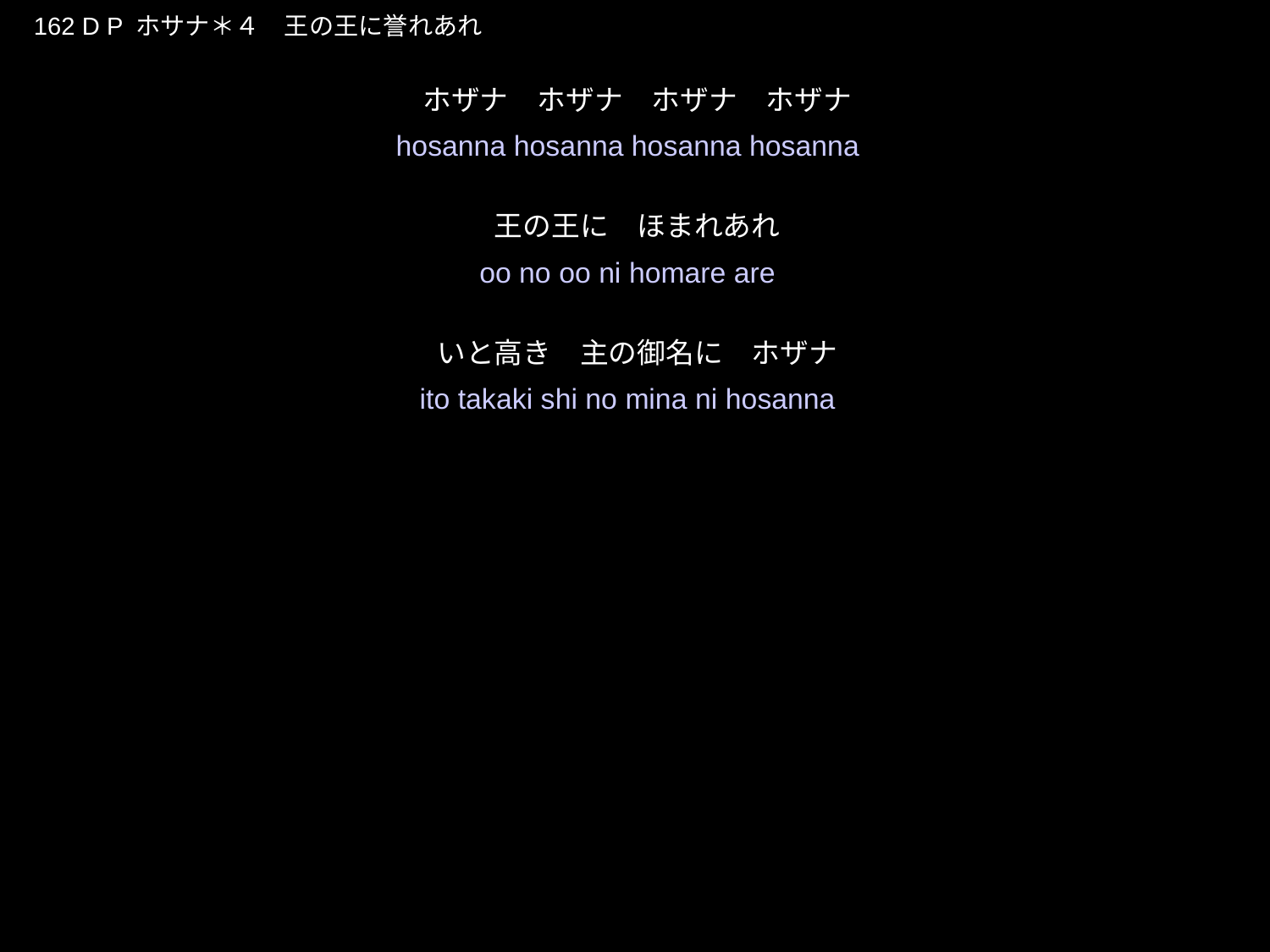

ほさなほさなほさなほさなほさな
★P
162 D P ホサナ＊４　王の王に誉れあれ
ホザナ　ホザナ　ホザナ　ホザナ
王の王に　ほまれあれ
いと高き　主の御名に　ホザナ
★２
hosanna hosanna hosanna hosanna
oo no oo ni homare are
ito takaki shi no mina ni hosanna